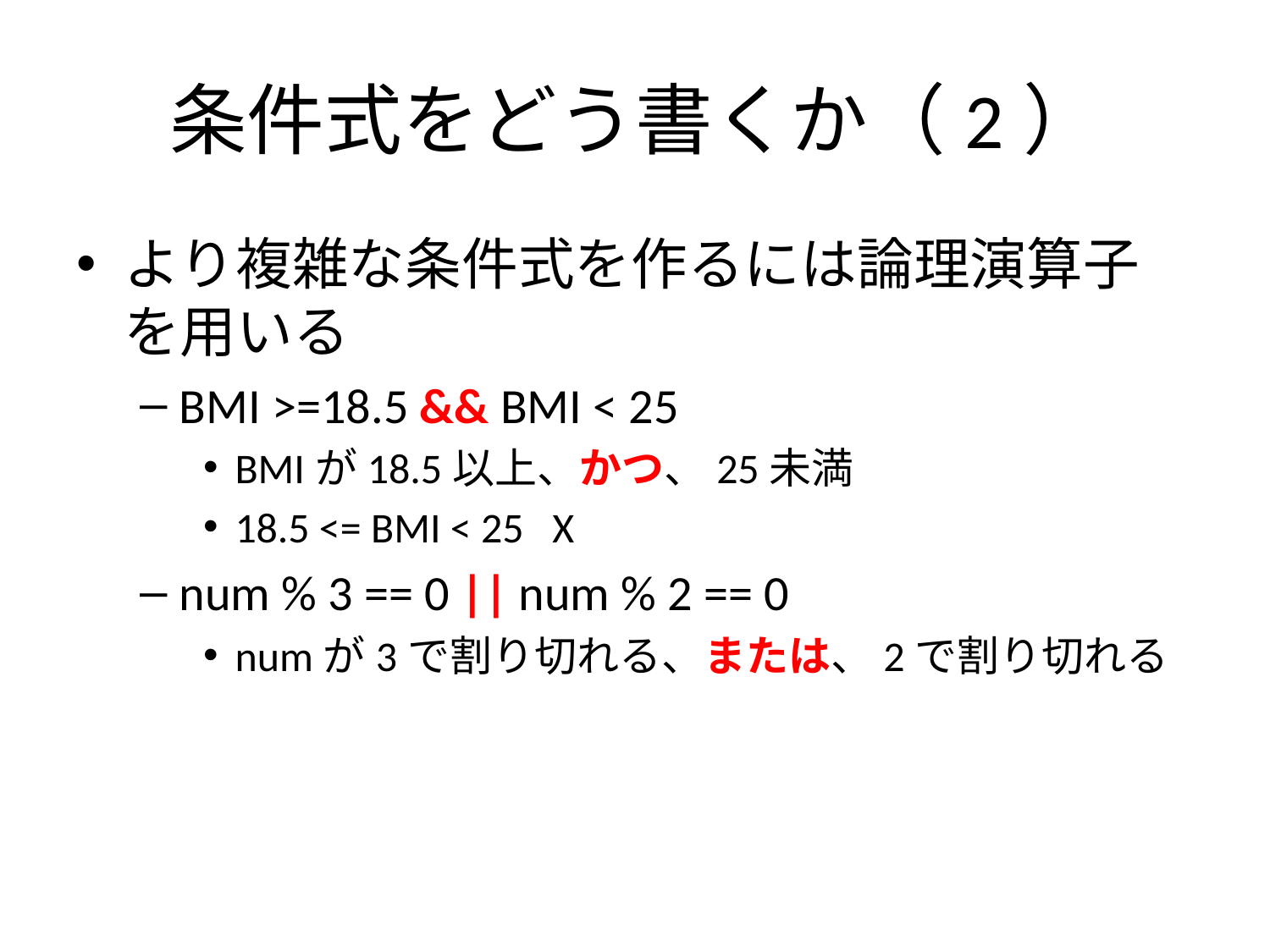

# 条件式をどう書くか（2）
より複雑な条件式を作るには論理演算子を用いる
BMI >=18.5 && BMI < 25
BMIが18.5以上、かつ、25未満
18.5 <= BMI < 25   X
num % 3 == 0 || num % 2 == 0
numが3で割り切れる、または、2で割り切れる